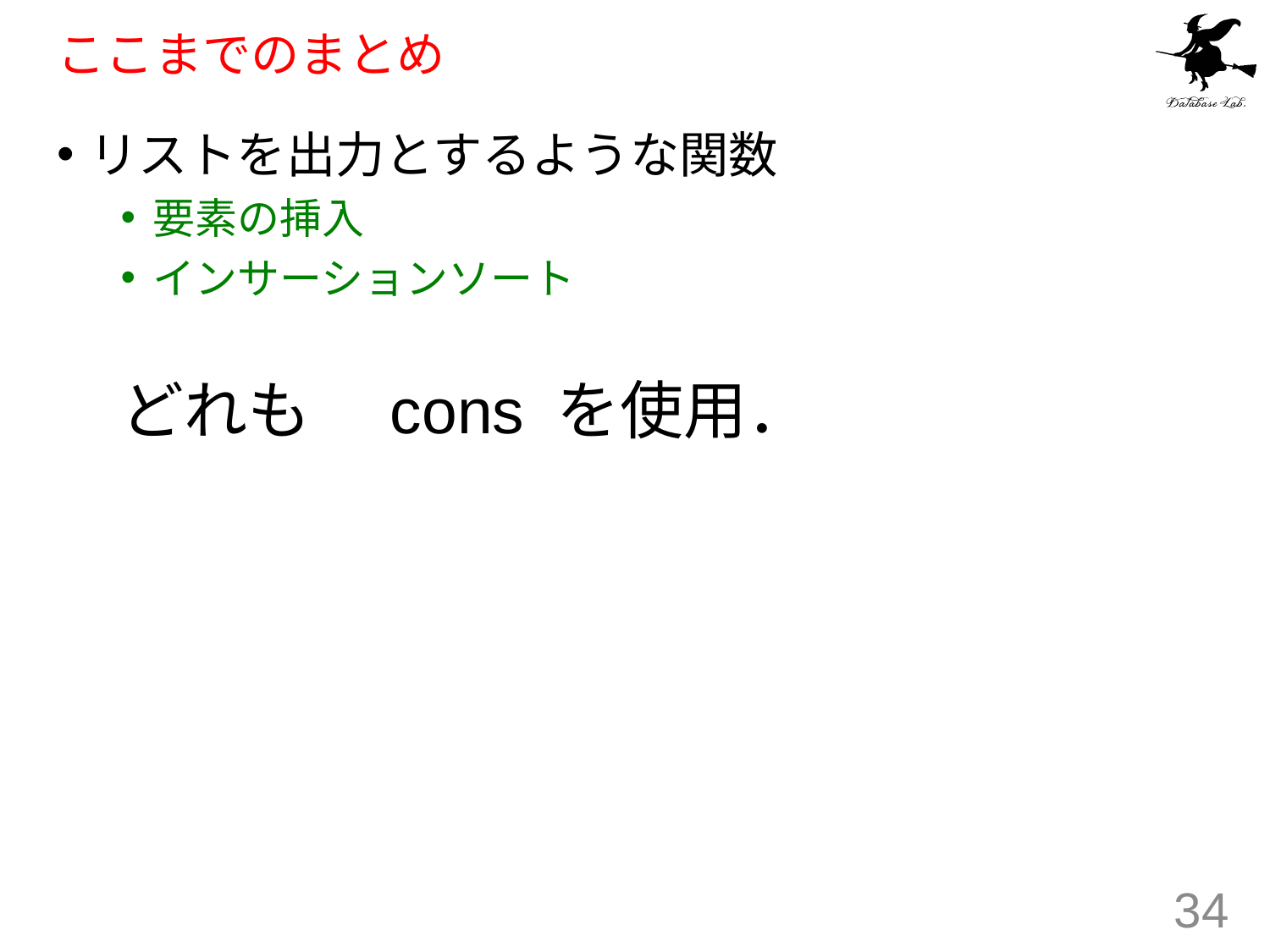

# ここまでのまとめ
リストを出力とするような関数
要素の挿入
インサーションソート

どれも　cons を使用．
34